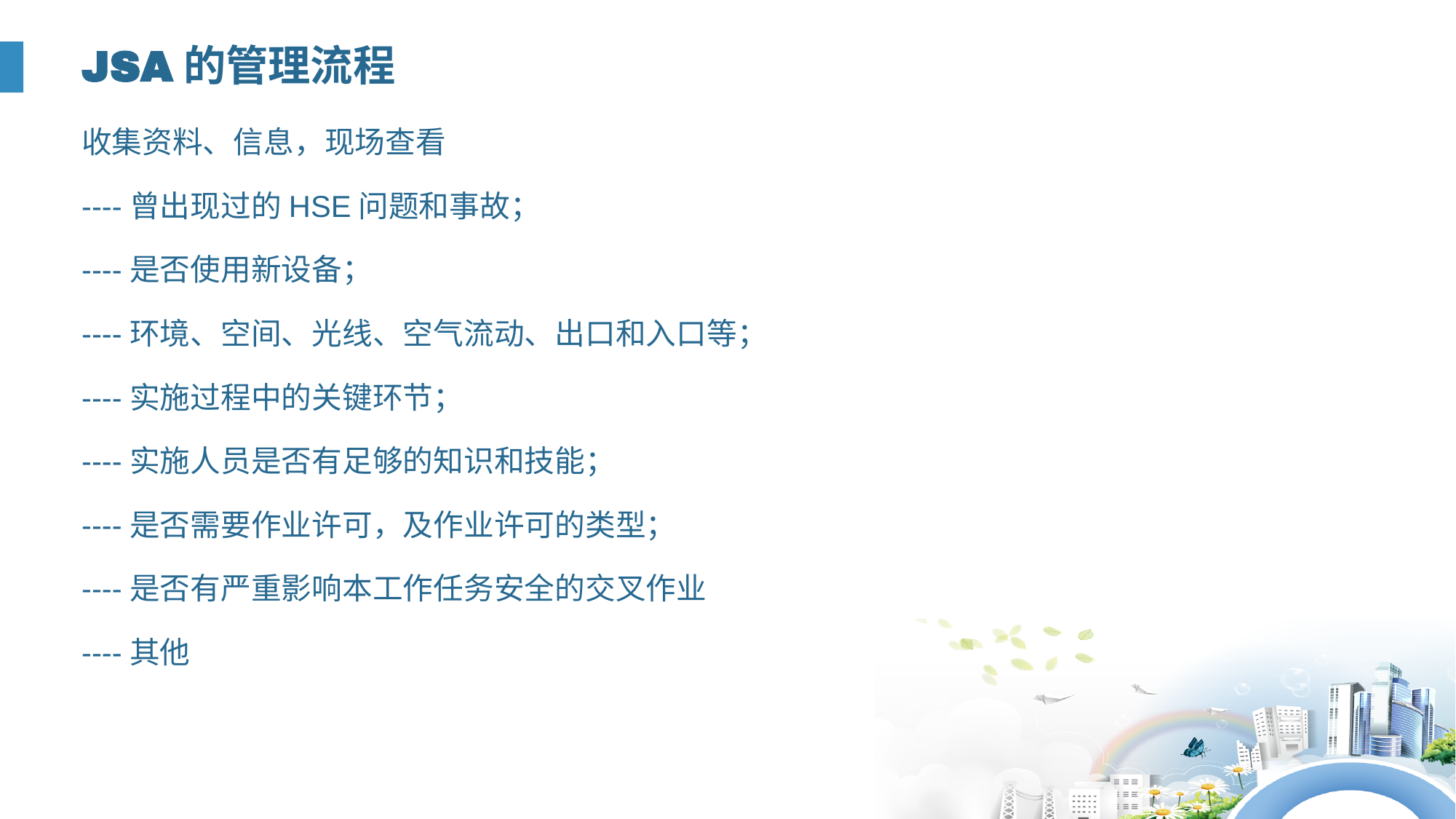

JSA的管理流程
收集资料、信息，现场查看
----曾出现过的HSE问题和事故；
----是否使用新设备；
----环境、空间、光线、空气流动、出口和入口等；
----实施过程中的关键环节；
----实施人员是否有足够的知识和技能；
----是否需要作业许可，及作业许可的类型；
----是否有严重影响本工作任务安全的交叉作业
----其他